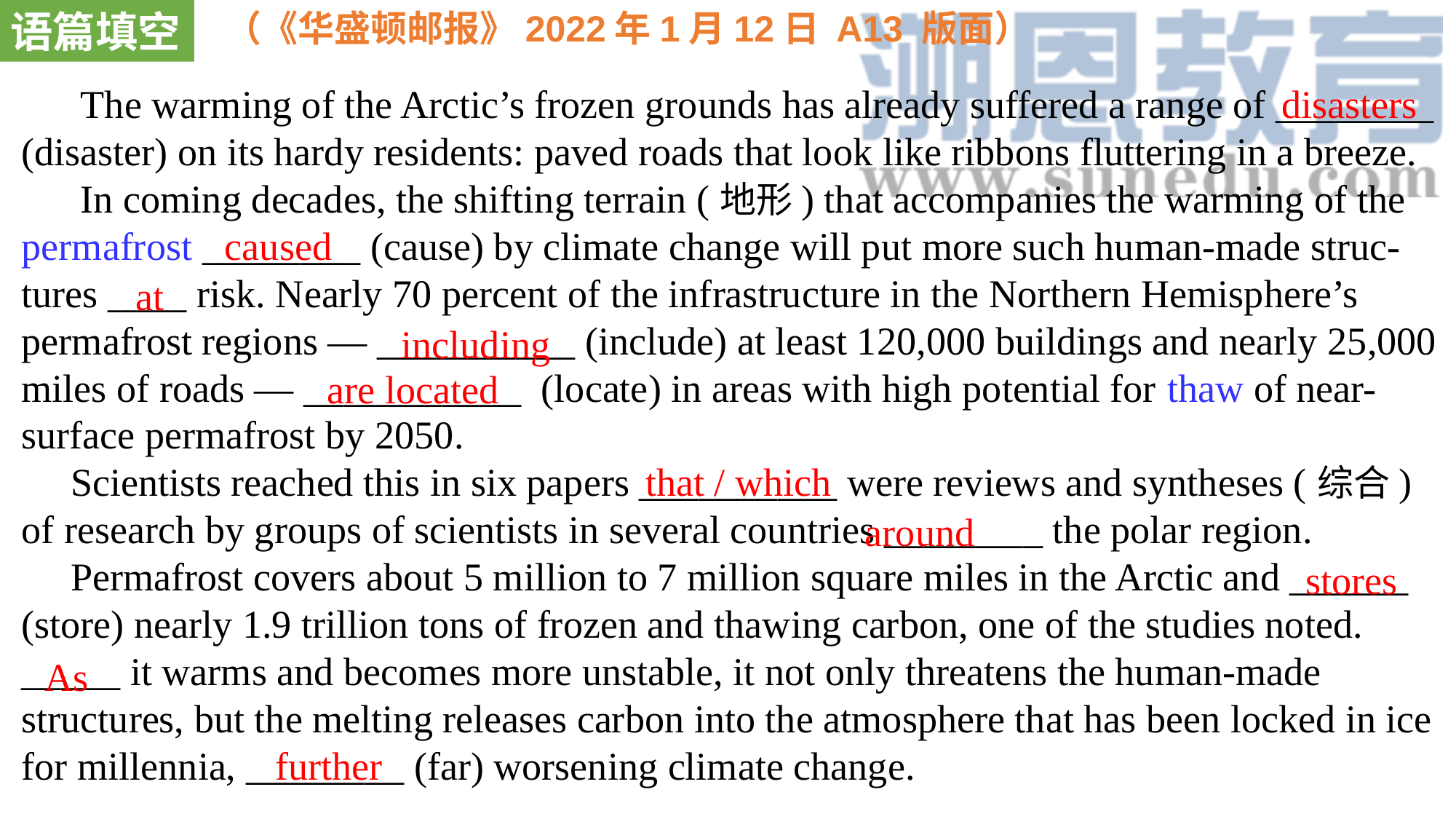

语篇填空
（《华盛顿邮报》2022年1月12日 A13 版面）
      The warming of the Arctic’s frozen grounds has already suffered a range of ________ (disaster) on its hardy residents: paved roads that look like ribbons fluttering in a breeze.
      In coming decades, the shifting terrain (地形) that accompanies the warming of the permafrost ________ (cause) by climate change will put more such human-made struc-tures ____ risk. Nearly 70 percent of the infrastructure in the Northern Hemisphere’s permafrost regions — __________ (include) at least 120,000 buildings and nearly 25,000 miles of roads — ___________  (locate) in areas with high potential for thaw of near-surface permafrost by 2050.
     Scientists reached this in six papers __________ were reviews and syntheses (综合) of research by groups of scientists in several countries ________ the polar region.
     Permafrost covers about 5 million to 7 million square miles in the Arctic and ______ (store) nearly 1.9 trillion tons of frozen and thawing carbon, one of the studies noted. _____ it warms and becomes more unstable, it not only threatens the human-made structures, but the melting releases carbon into the atmosphere that has been locked in ice for millennia, ________ (far) worsening climate change.
disasters
caused
at
including
are located
that / which
around
stores
As
further